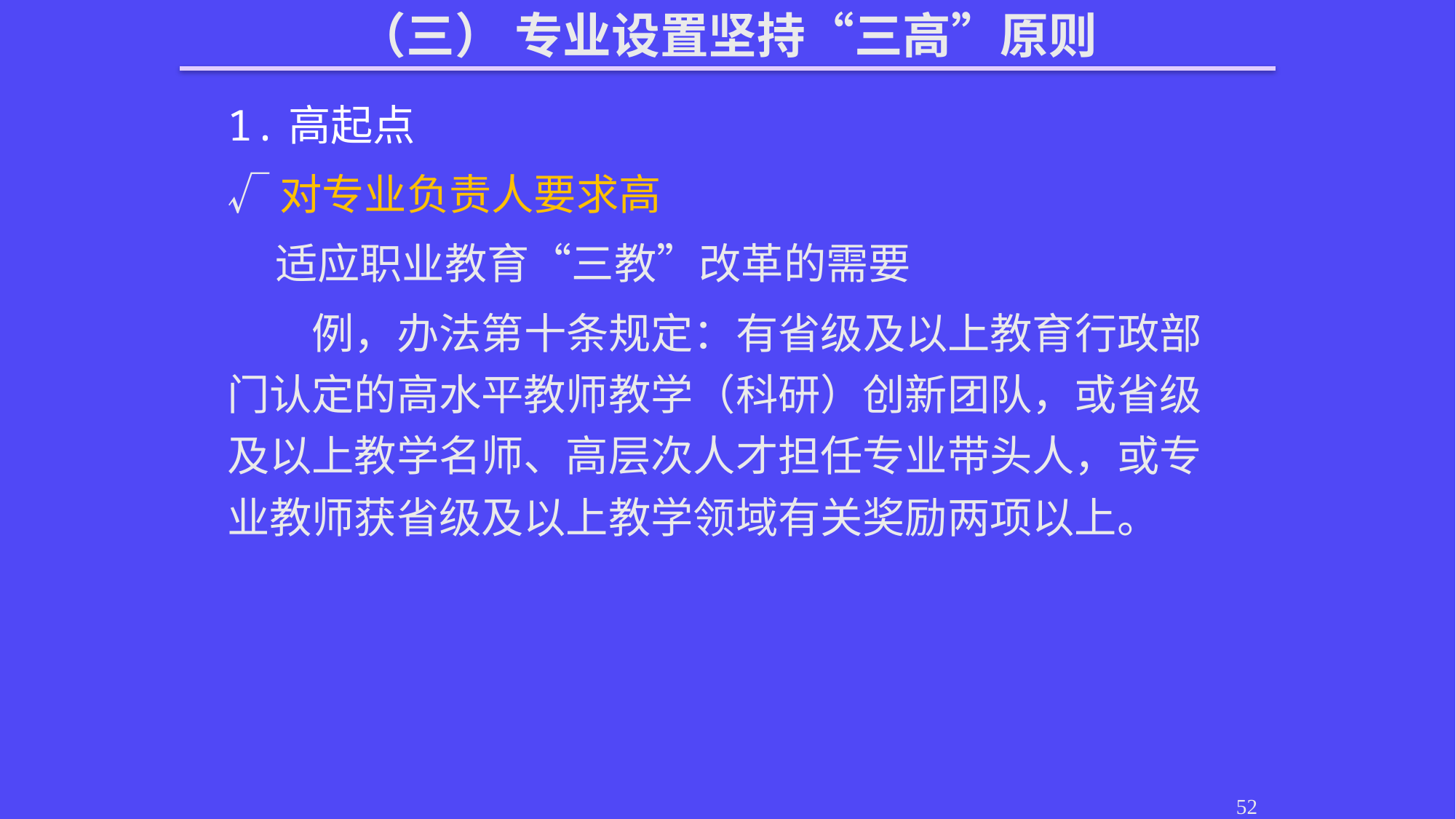

（三） 专业设置坚持“三高”原则
1.高起点
√对专业负责人要求高
    适应职业教育“三教”改革的需要
例，办法第十条规定：有省级及以上教育行政部门认定的高水平教师教学（科研）创新团队，或省级及以上教学名师、高层次人才担任专业带头人，或专业教师获省级及以上教学领域有关奖励两项以上。

52